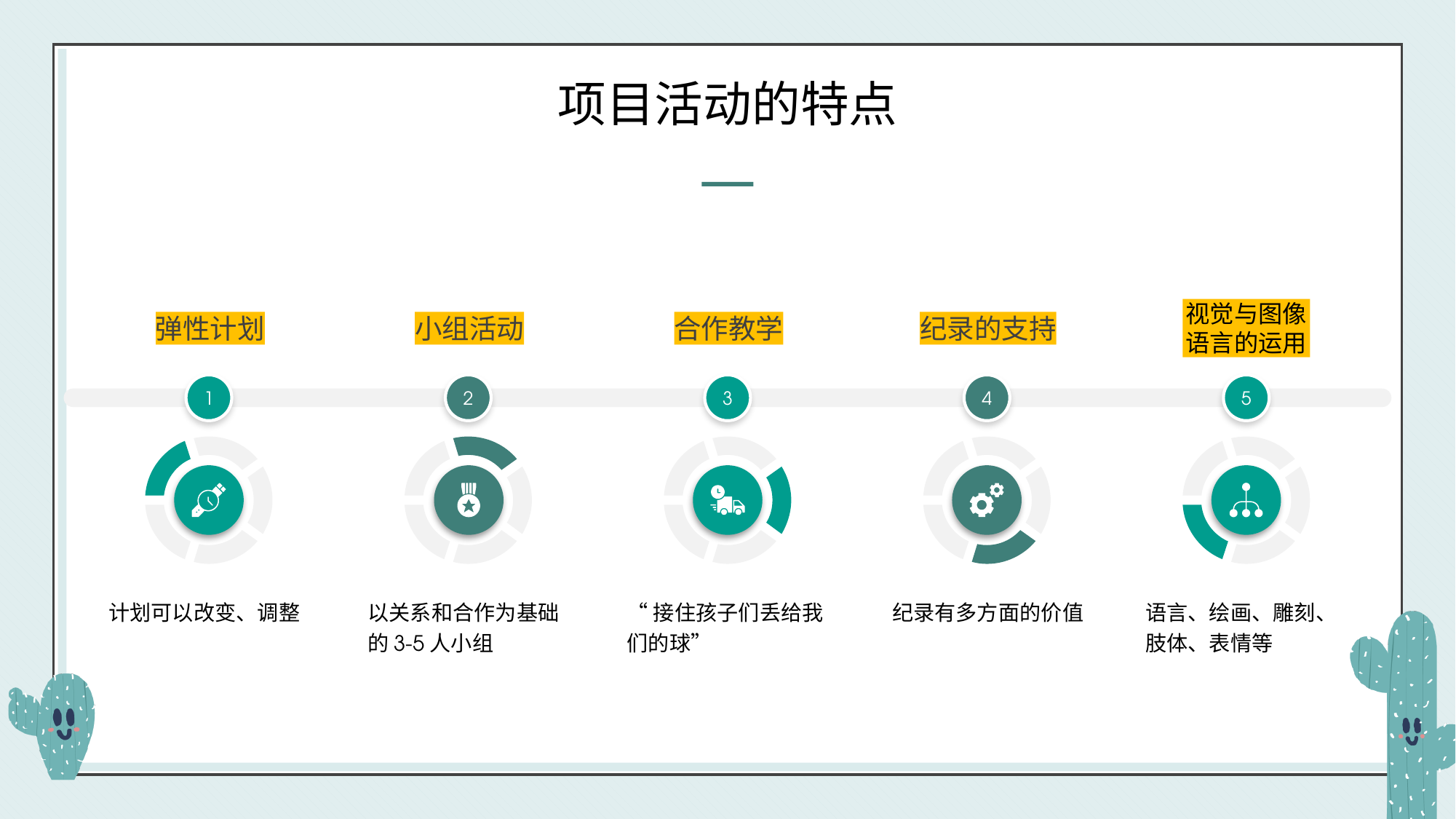

项目活动的特点

视觉与图像
语言的运用
5

语言、绘画、雕刻、肢体、表情等
弹性计划
1

计划可以改变、调整
小组活动
2

以关系和合作为基础的3-5人小组
合作教学
3

“接住孩子们丢给我们的球”
纪录的支持
4

纪录有多方面的价值